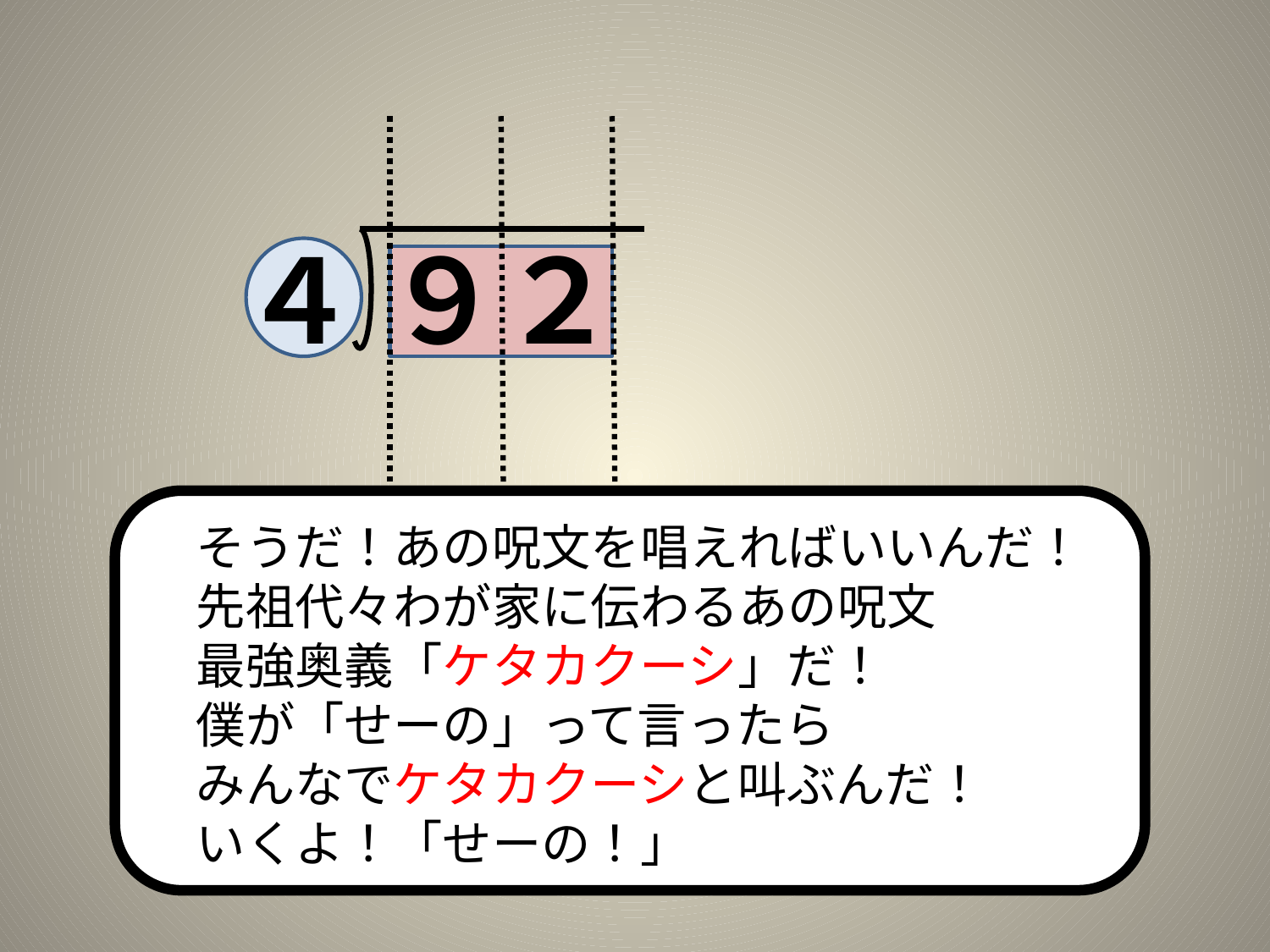

４
９
２

　そうだ！あの呪文を唱えればいいんだ！
　先祖代々わが家に伝わるあの呪文
　最強奥義「ケタカクーシ」だ！
　僕が「せーの」って言ったら
　みんなでケタカクーシと叫ぶんだ！
　いくよ！「せーの！」